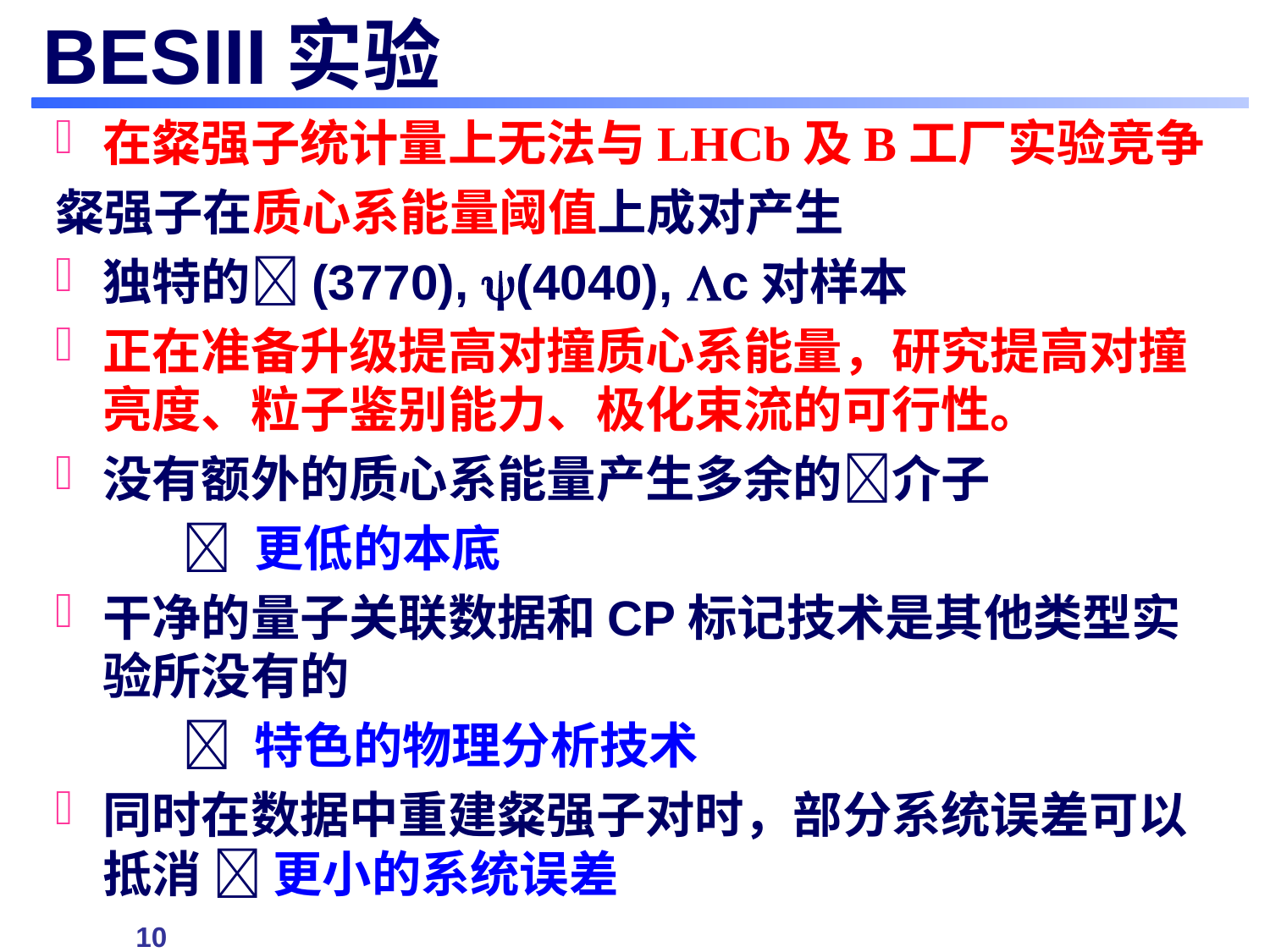

# BESIII实验
在粲强子统计量上无法与LHCb及B工厂实验竞争
粲强子在质心系能量阈值上成对产生
独特的ψ(3770), ψ(4040), Λc对样本
正在准备升级提高对撞质心系能量，研究提高对撞亮度、粒子鉴别能力、极化束流的可行性。
没有额外的质心系能量产生多余的π介子
 	⇒ 更低的本底
干净的量子关联数据和CP标记技术是其他类型实验所没有的
	⇒ 特色的物理分析技术
同时在数据中重建粲强子对时，部分系统误差可以抵消 ⇒ 更小的系统误差
10